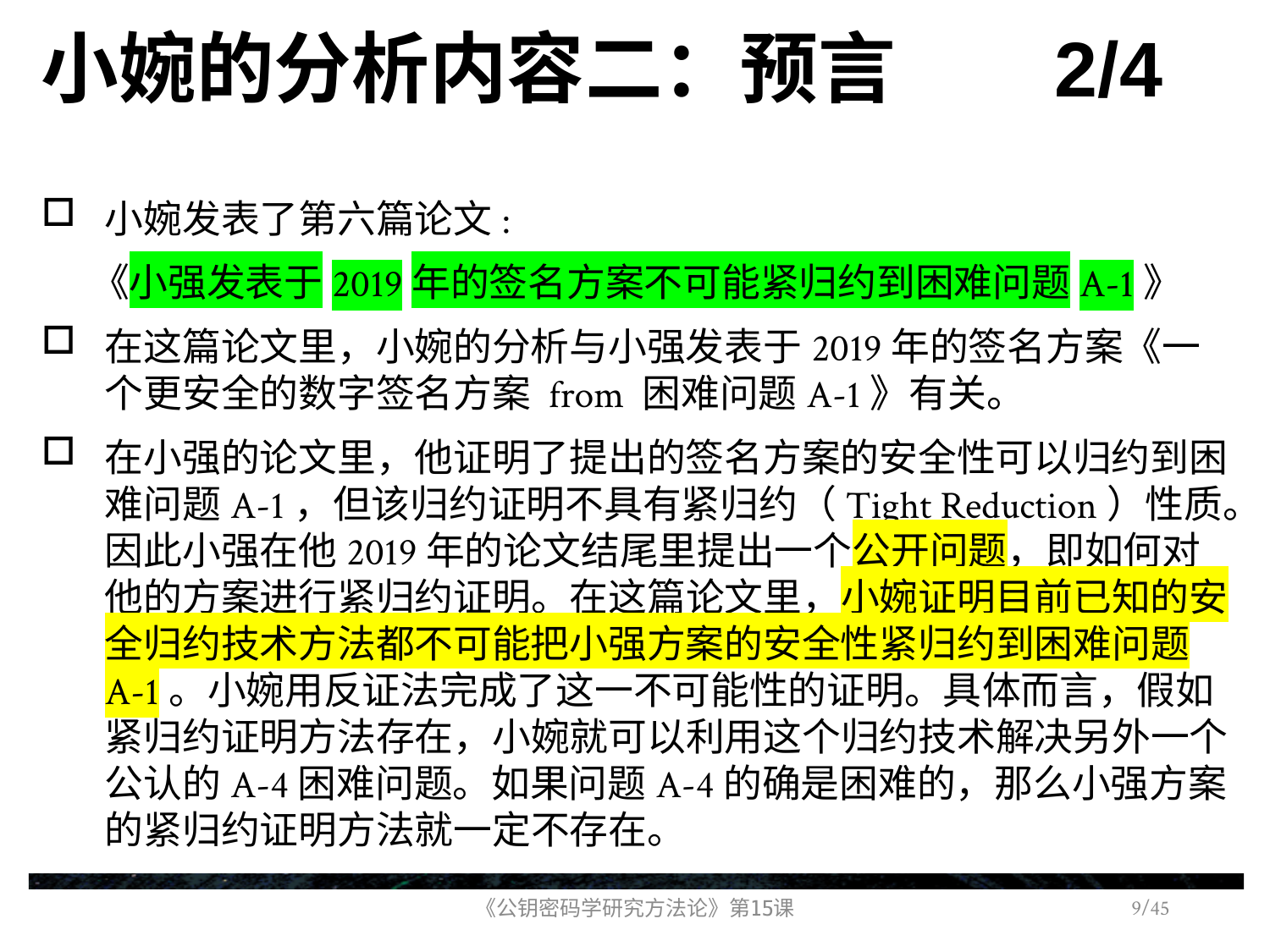

# 小婉的分析内容二：预言        2/4
小婉发表了第六篇论文:
《小强发表于2019年的签名方案不可能紧归约到困难问题A-1》
在这篇论文里，小婉的分析与小强发表于2019年的签名方案《一个更安全的数字签名方案 from 困难问题A-1》有关。
在小强的论文里，他证明了提出的签名方案的安全性可以归约到困难问题A-1，但该归约证明不具有紧归约（Tight Reduction）性质。因此小强在他2019年的论文结尾里提出一个公开问题，即如何对他的方案进行紧归约证明。在这篇论文里，小婉证明目前已知的安全归约技术方法都不可能把小强方案的安全性紧归约到困难问题A-1。小婉用反证法完成了这一不可能性的证明。具体而言，假如紧归约证明方法存在，小婉就可以利用这个归约技术解决另外一个公认的A-4困难问题。如果问题A-4的确是困难的，那么小强方案的紧归约证明方法就一定不存在。
《公钥密码学研究方法论》第15课
9/45